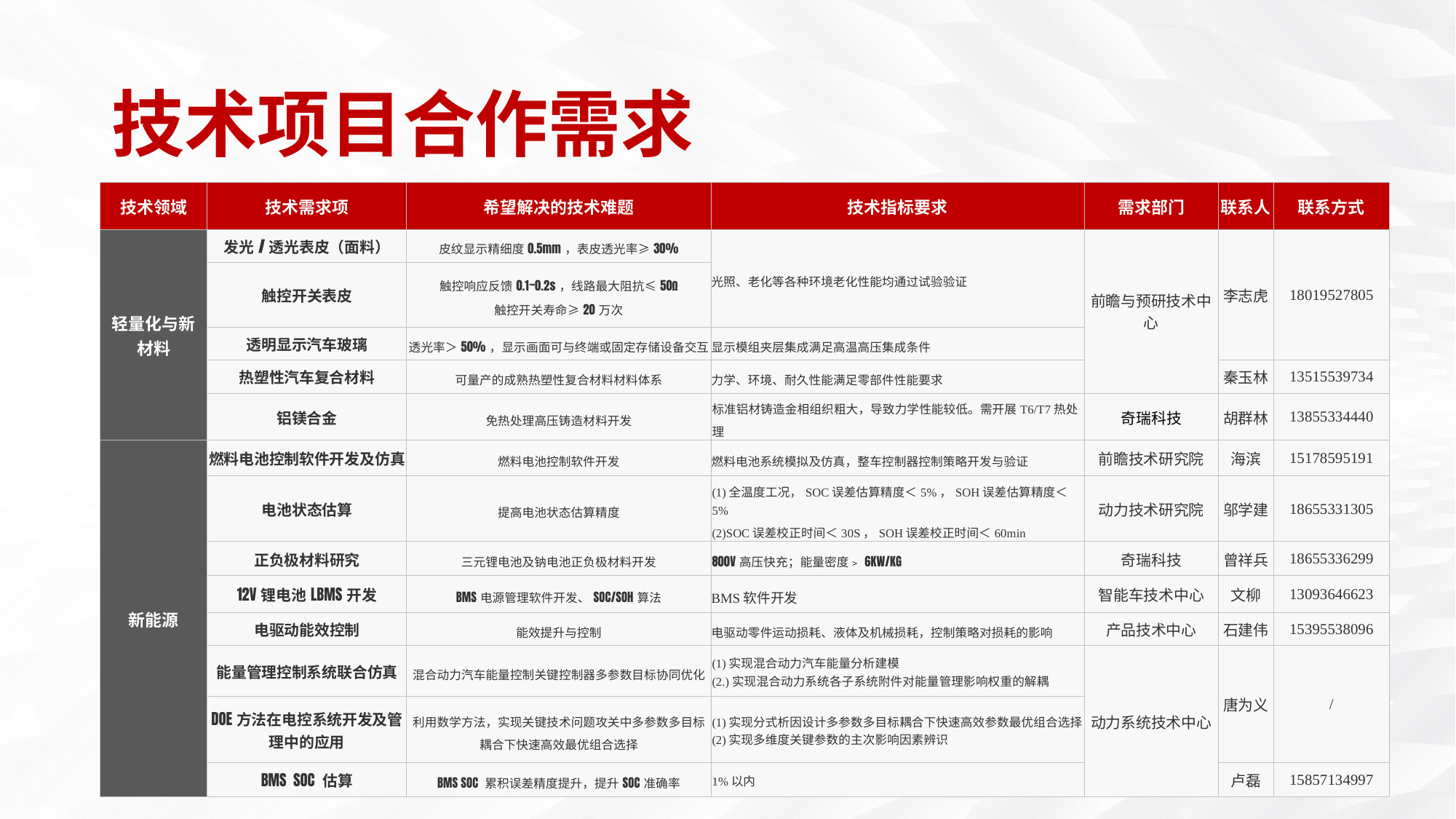

技术项目合作需求
| 技术领域 | 技术需求项 | 希望解决的技术难题 | 技术指标要求 | 需求部门 | 联系人 | 联系方式 |
| --- | --- | --- | --- | --- | --- | --- |
| 轻量化与新 材料 | 发光/透光表皮（面料） | 皮纹显示精细度0.5mm，表皮透光率≥30% | 光照、老化等各种环境老化性能均通过试验验证 | 前瞻与预研技术中心 | 李志虎 | 18019527805 |
|  | 触控开关表皮 | 触控响应反馈0.1~0.2s，线路最大阻抗≤50Ω 触控开关寿命≥20万次 |  |  |  |  |
|  | 透明显示汽车玻璃 | 透光率＞50%，显示画面可与终端或固定存储设备交互 | 显示模组夹层集成满足高温高压集成条件 |  |  |  |
|  | 热塑性汽车复合材料 | 可量产的成熟热塑性复合材料材料体系 | 力学、环境、耐久性能满足零部件性能要求 |  | 秦玉林 | 13515539734 |
|  | 铝镁合金 | 免热处理高压铸造材料开发 | 标准铝材铸造金相组织粗大，导致力学性能较低。需开展T6/T7热处理 | 奇瑞科技 | 胡群林 | 13855334440 |
| 新能源 | 燃料电池控制软件开发及仿真 | 燃料电池控制软件开发 | 燃料电池系统模拟及仿真，整车控制器控制策略开发与验证 | 前瞻技术研究院 | 海滨 | 15178595191 |
|  | 电池状态估算 | 提高电池状态估算精度 | (1)全温度工况，SOC误差估算精度＜5%，SOH误差估算精度＜5% (2)SOC误差校正时间＜30S，SOH误差校正时间＜60min | 动力技术研究院 | 邬学建 | 18655331305 |
|  | 正负极材料研究 | 三元锂电池及钠电池正负极材料开发 | 800V高压快充；能量密度﹥6KW/KG | 奇瑞科技 | 曾祥兵 | 18655336299 |
|  | 12V锂电池LBMS开发 | BMS电源管理软件开发、SOC/SOH算法 | BMS软件开发 | 智能车技术中心 | 文柳 | 13093646623 |
|  | 电驱动能效控制 | 能效提升与控制 | 电驱动零件运动损耗、液体及机械损耗，控制策略对损耗的影响 | 产品技术中心 | 石建伟 | 15395538096 |
|  | 能量管理控制系统联合仿真 | 混合动力汽车能量控制关键控制器多参数目标协同优化 | (1)实现混合动力汽车能量分析建模 (2.)实现混合动力系统各子系统附件对能量管理影响权重的解耦 | 动力系统技术中心 | 唐为义 | / |
|  | DOE方法在电控系统开发及管理中的应用 | 利用数学方法，实现关键技术问题攻关中多参数多目标耦合下快速高效最优组合选择 | (1)实现分式析因设计多参数多目标耦合下快速高效参数最优组合选择 (2)实现多维度关键参数的主次影响因素辨识 |  |  |  |
|  | BMS SOC 估算 | BMS SOC 累积误差精度提升，提升SOC准确率 | 1%以内 |  | 卢磊 | 15857134997 |